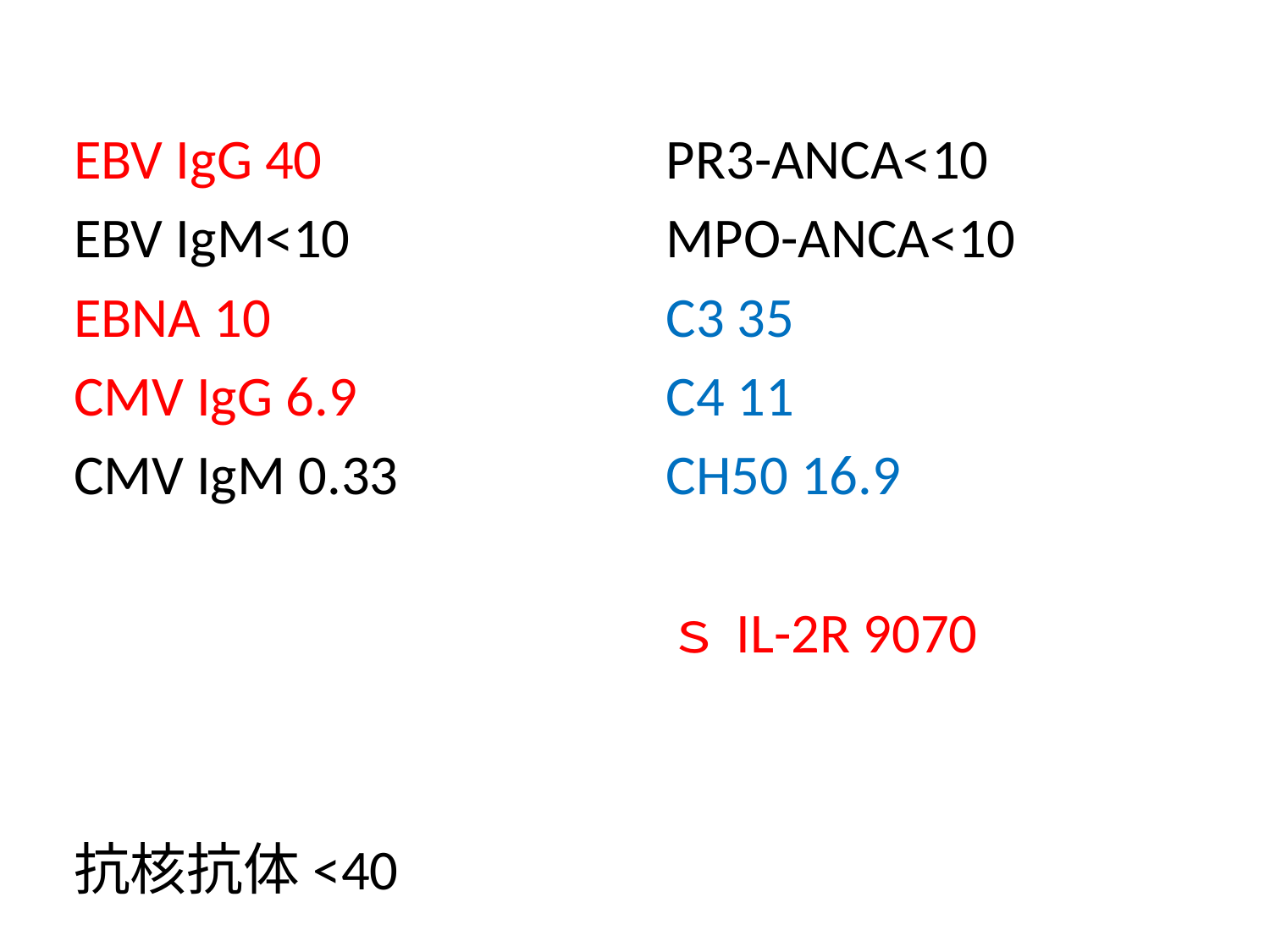

EBV IgG 40
EBV IgM<10
EBNA 10
CMV IgG 6.9
CMV IgM 0.33

抗核抗体<40
PR3-ANCA<10
MPO-ANCA<10
C3 35
C4 11
CH50 16.9

ｓIL-2R 9070